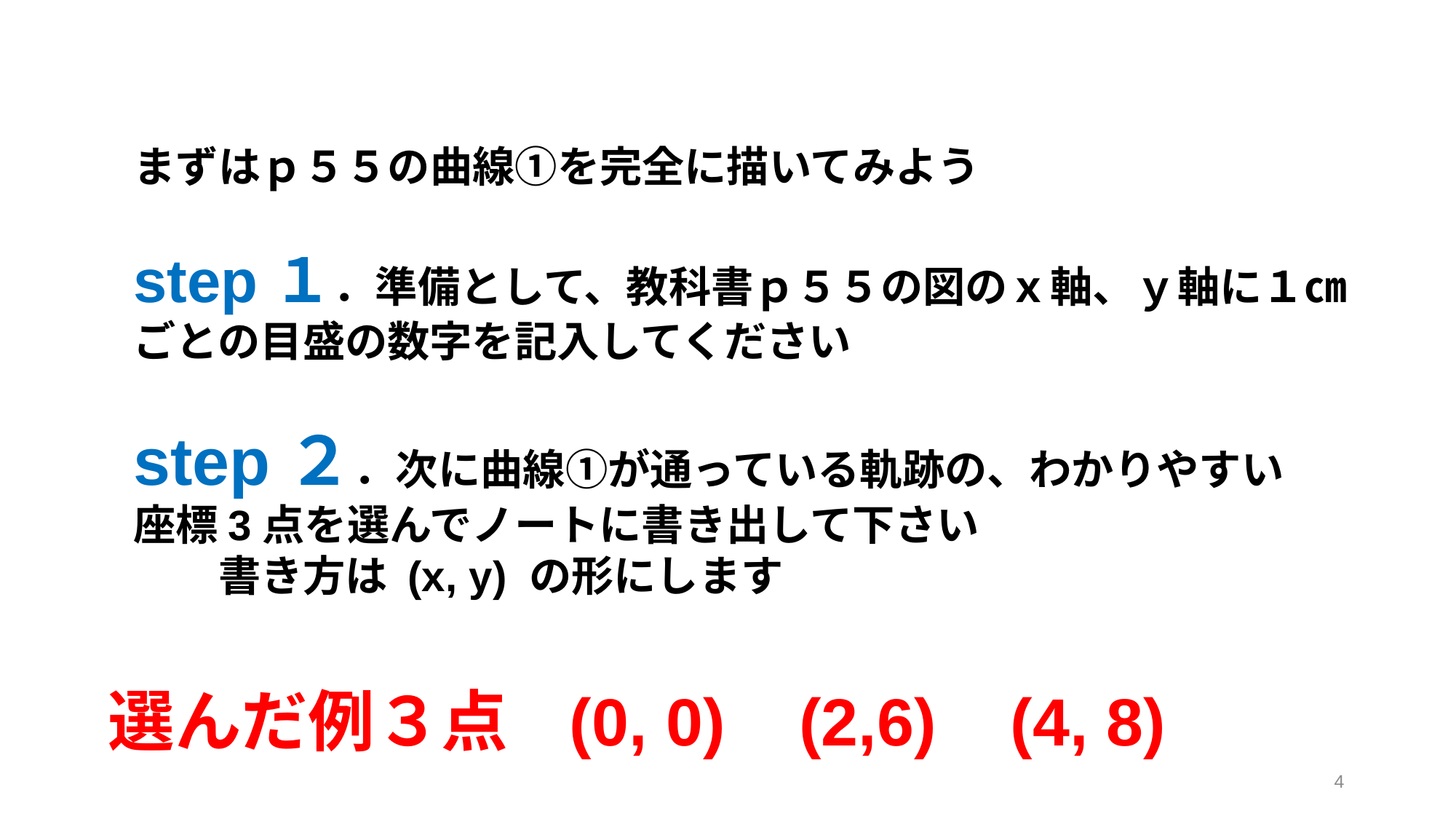

まずはｐ５５の曲線①を完全に描いてみよう

step１．準備として、教科書ｐ５５の図のｘ軸、ｙ軸に１㎝ごとの目盛の数字を記入してください
step２．次に曲線①が通っている軌跡の、わかりやすい座標3点を選んでノートに書き出して下さい
　　書き方は (x, y) の形にします
選んだ例３点   (0, 0)    (2,6)    (4, 8)
4